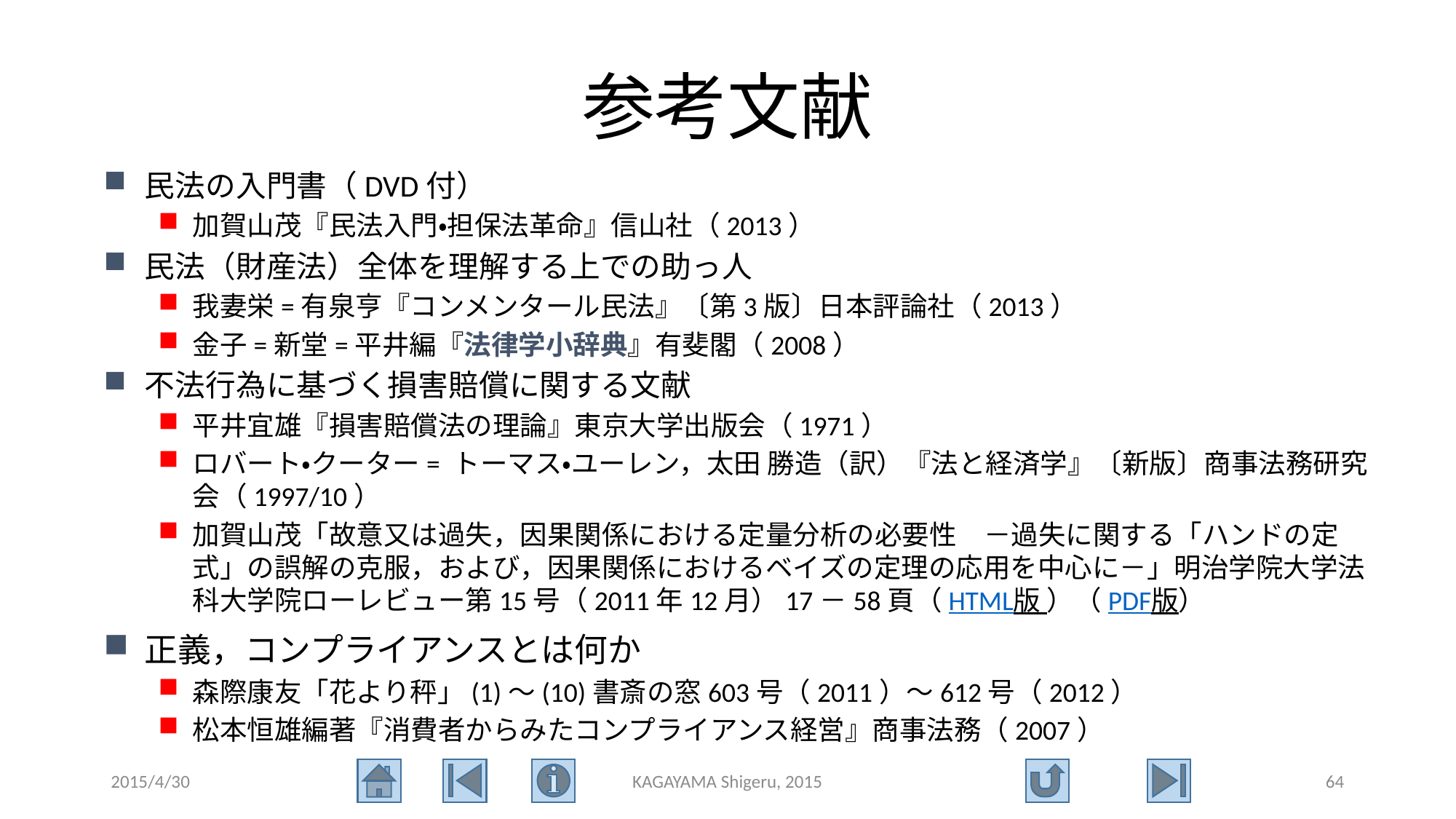

参考文献
民法の入門書（DVD付）
加賀山茂『民法入門・担保法革命』信山社（2013）
民法（財産法）全体を理解する上での助っ人
我妻栄=有泉亨『コンメンタール民法』〔第3版〕日本評論社（2013）
金子=新堂=平井編『法律学小辞典』有斐閣（2008）
不法行為に基づく損害賠償に関する文献
平井宜雄『損害賠償法の理論』東京大学出版会（1971）
ロバート・クーター= トーマス・ユーレン，太田 勝造（訳）『法と経済学』〔新版〕商事法務研究会（1997/10）
加賀山茂「故意又は過失，因果関係における定量分析の必要性　－過失に関する「ハンドの定式」の誤解の克服，および，因果関係におけるベイズの定理の応用を中心に－」明治学院大学法科大学院ローレビュー第15号（2011年12月）17－58頁（HTML版 ）（PDF版）
正義，コンプライアンスとは何か
森際康友「花より秤」(1)～(10)書斎の窓603号（2011）～612号（2012）
松本恒雄編著『消費者からみたコンプライアンス経営』商事法務（2007）
2015/4/30
KAGAYAMA Shigeru, 2015
64
『空飛ぶタイヤ』事件の法的分析
2015年5月14日
明治学院大学法学部教授
加賀山　茂

最後までご覧いいただき

ありがとうございました。